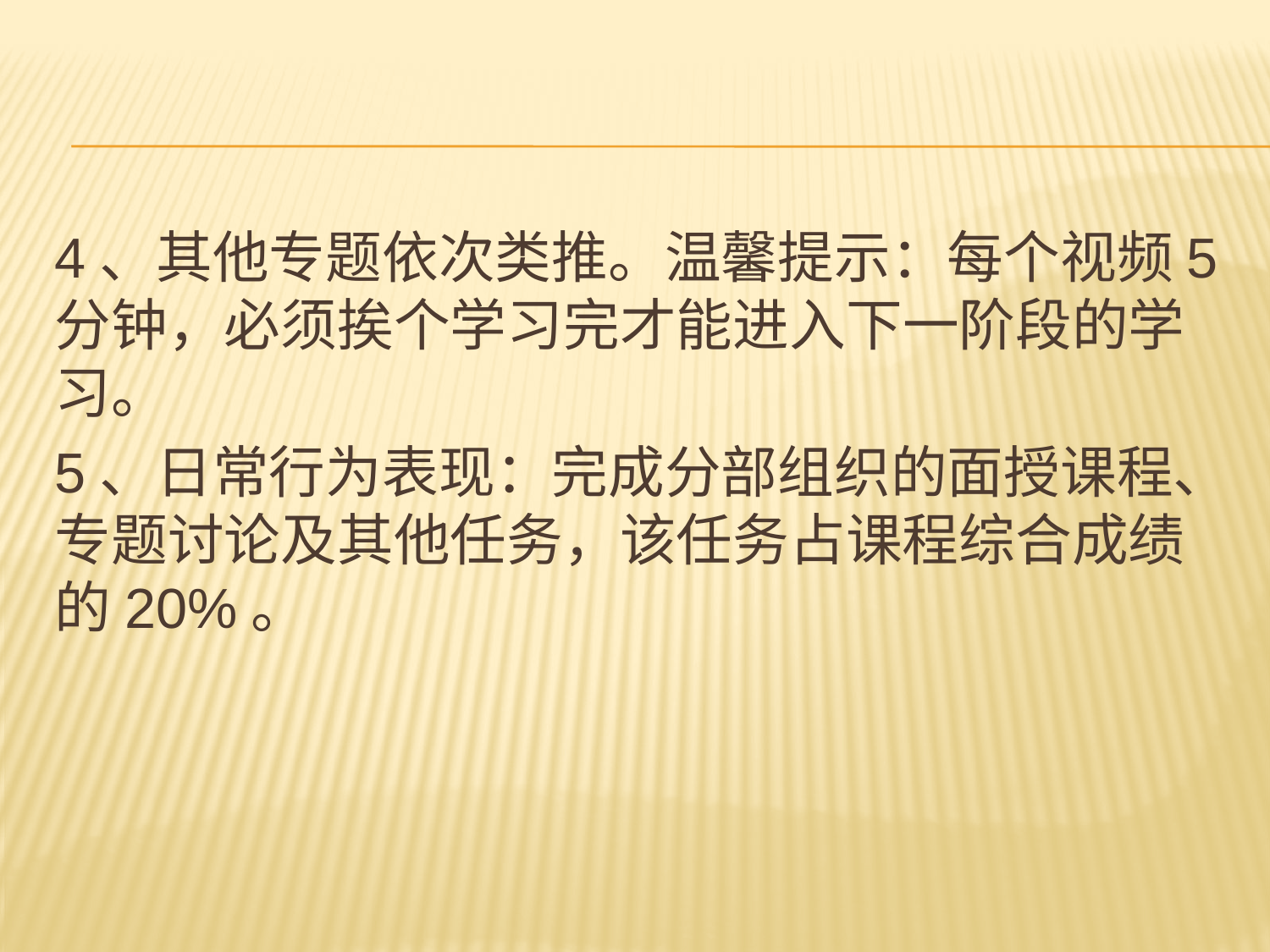

#
4、其他专题依次类推。温馨提示：每个视频5分钟，必须挨个学习完才能进入下一阶段的学习。
5、日常行为表现：完成分部组织的面授课程、专题讨论及其他任务，该任务占课程综合成绩的20%。